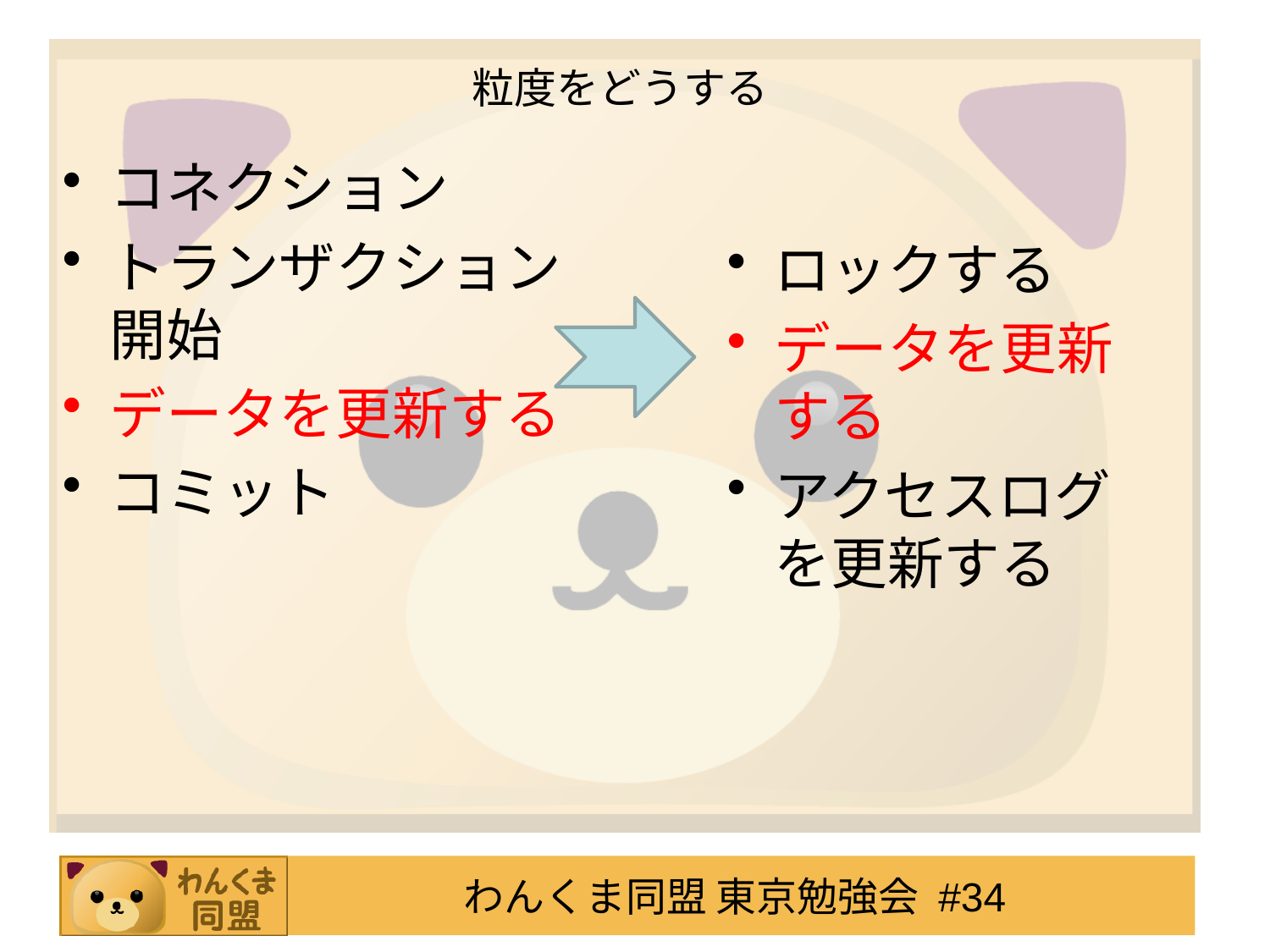

# 粒度をどうする
コネクション
トランザクション開始
データを更新する
コミット

ロックする
データを更新する
アクセスログを更新する